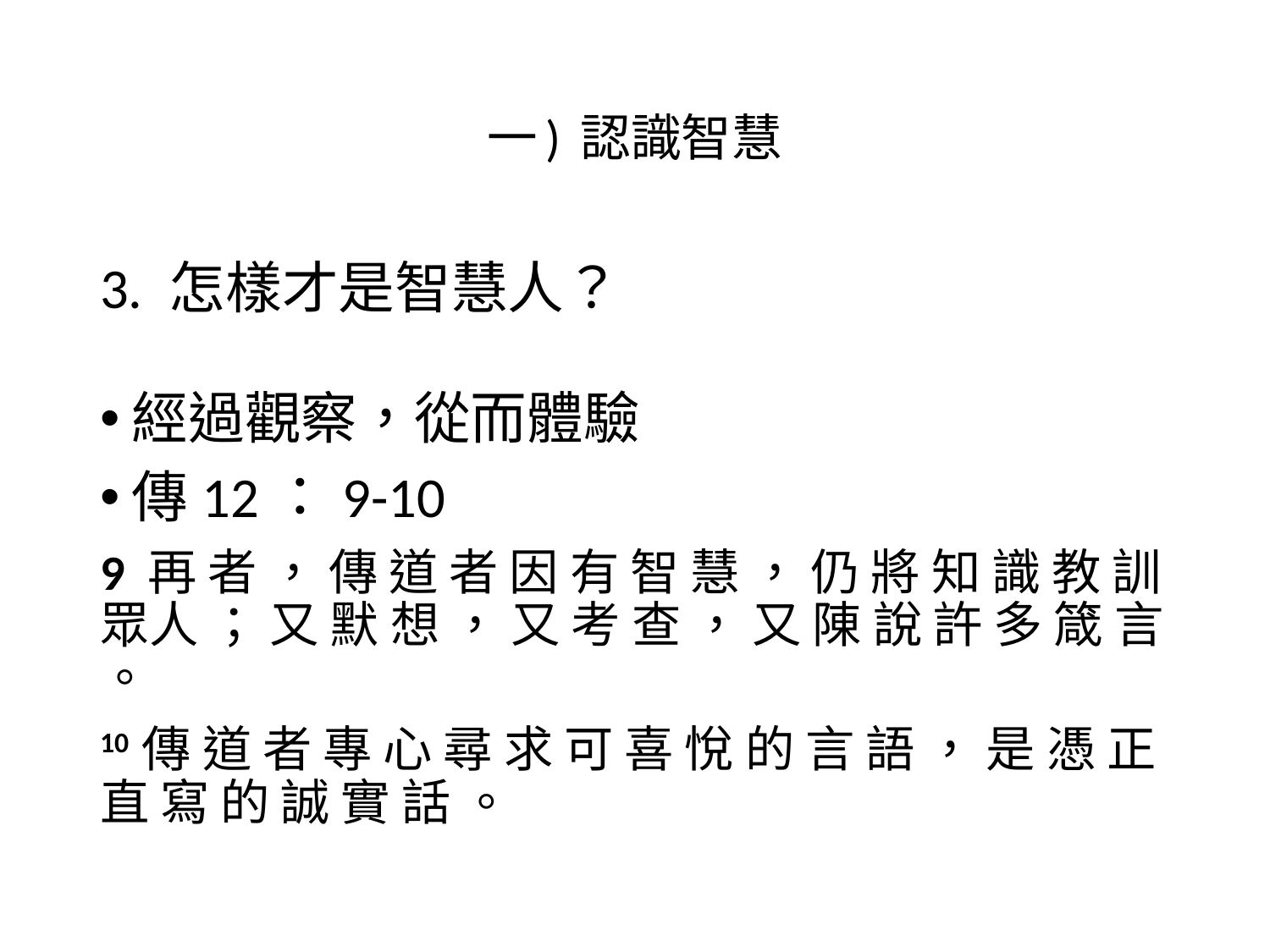

# 一) 認識智慧
3. 怎樣才是智慧人？

經過觀察，從而體驗
傳12：9-10
9 再 者 ， 傳 道 者 因 有 智 慧 ， 仍 將 知 識 教 訓 眾人 ； 又 默 想 ， 又 考 查 ， 又 陳 說 許 多 箴 言 。
10 傳 道 者 專 心 尋 求 可 喜 悅 的 言 語 ， 是 憑 正 直 寫 的 誠 實 話 。